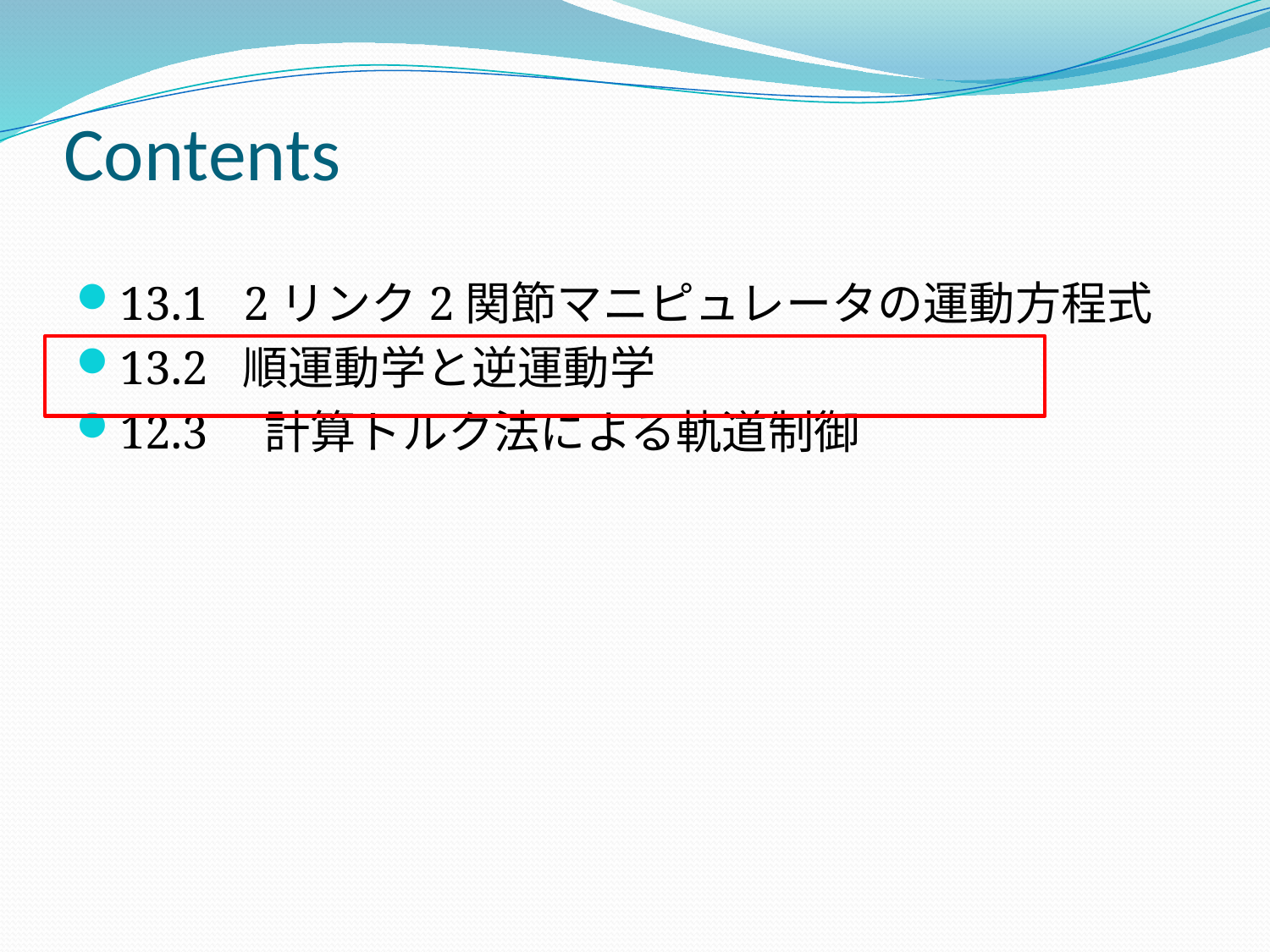

# Contents
13.1   2リンク2関節マニピュレータの運動方程式
13.2  順運動学と逆運動学
12.3　計算トルク法による軌道制御